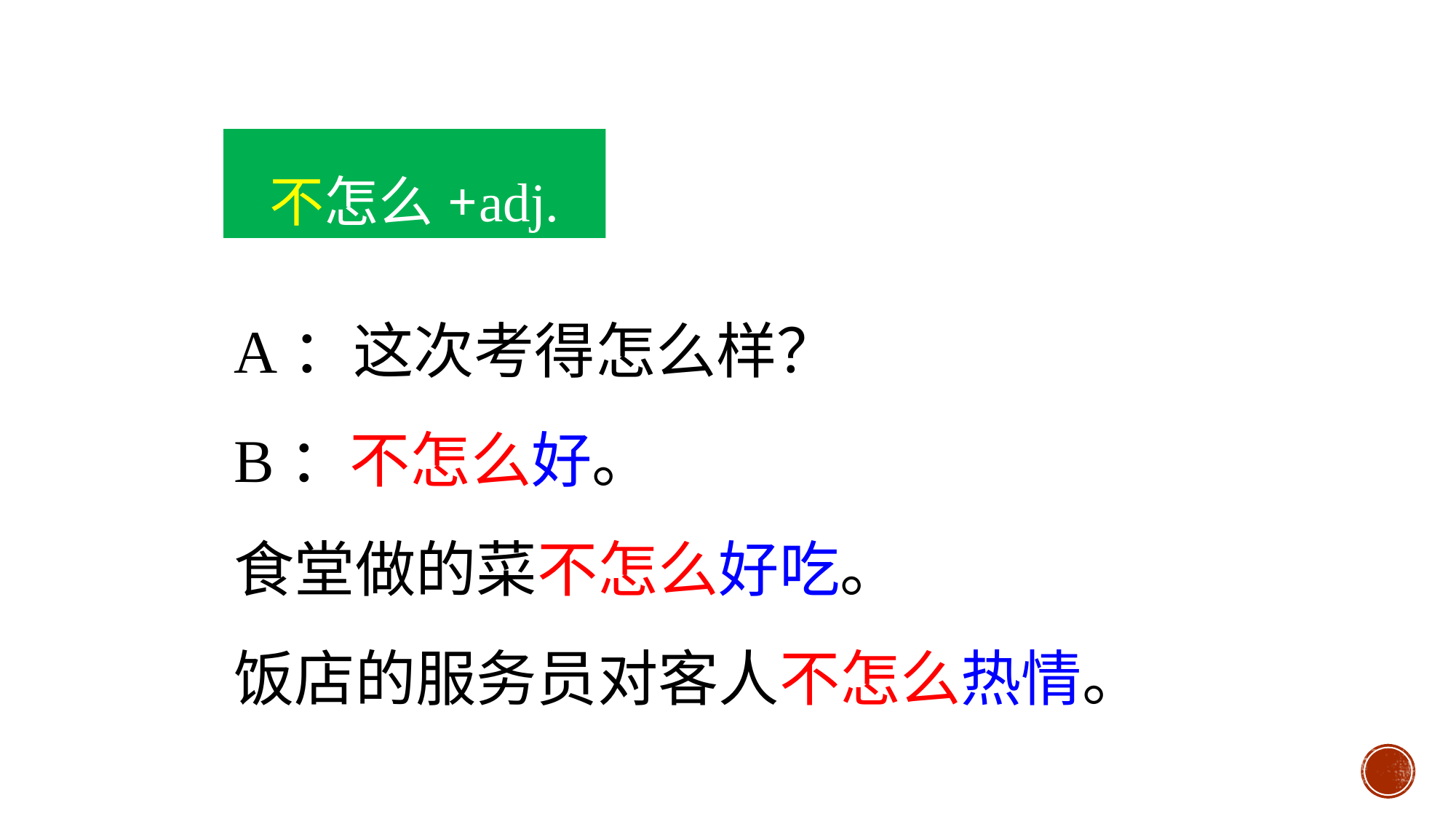

不怎么+adj.
A：这次考得怎么样？
B：不怎么好。
食堂做的菜不怎么好吃。
饭店的服务员对客人不怎么热情。